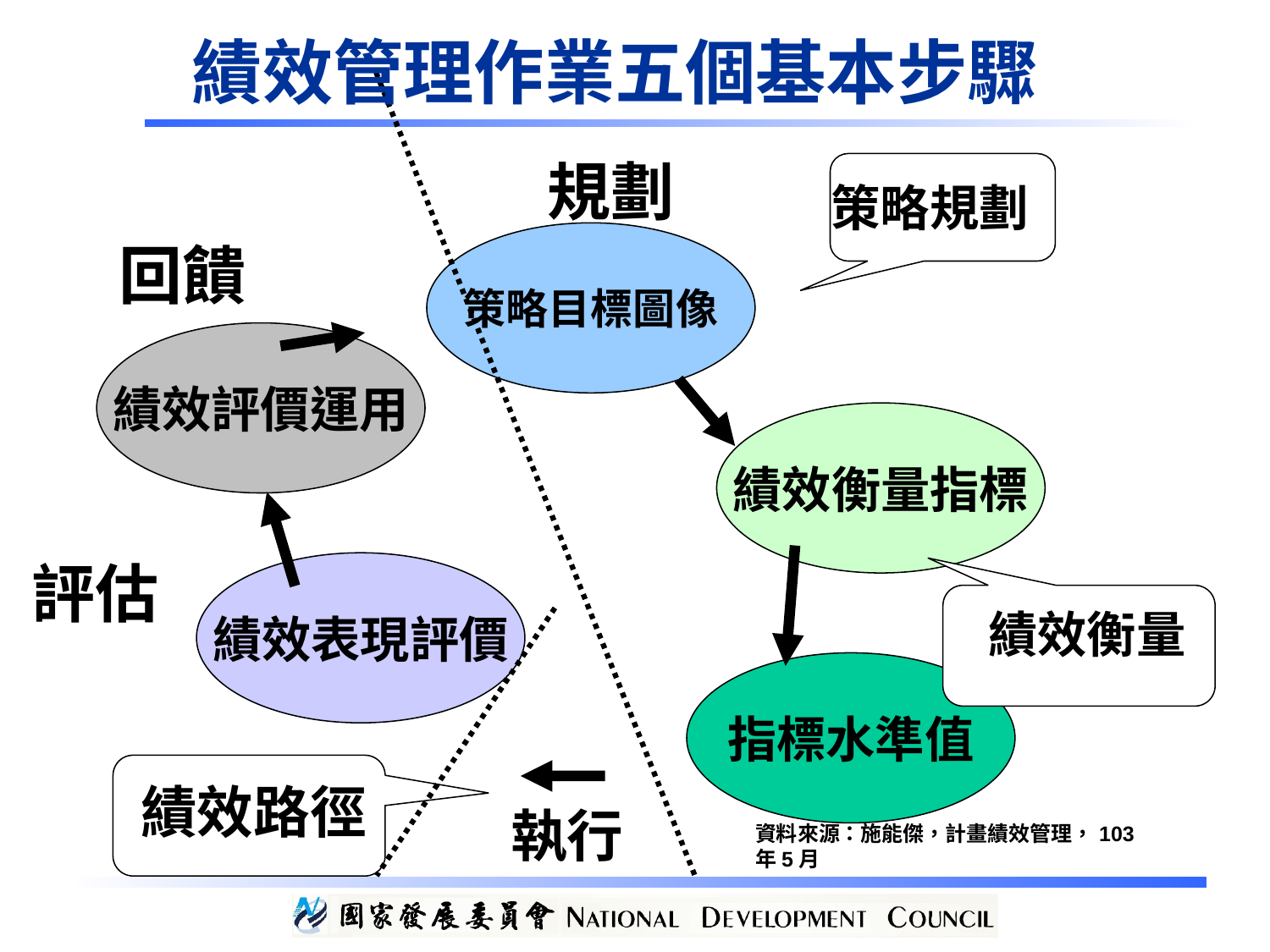

績效管理作業五個基本步驟

規劃

策略規劃
策略目標圖像
回饋
績效評價運用

績效衡量指標

評估
績效表現評價

績效衡量

指標水準值

績效路徑

執行
資料來源：施能傑，計畫績效管理，103年5月